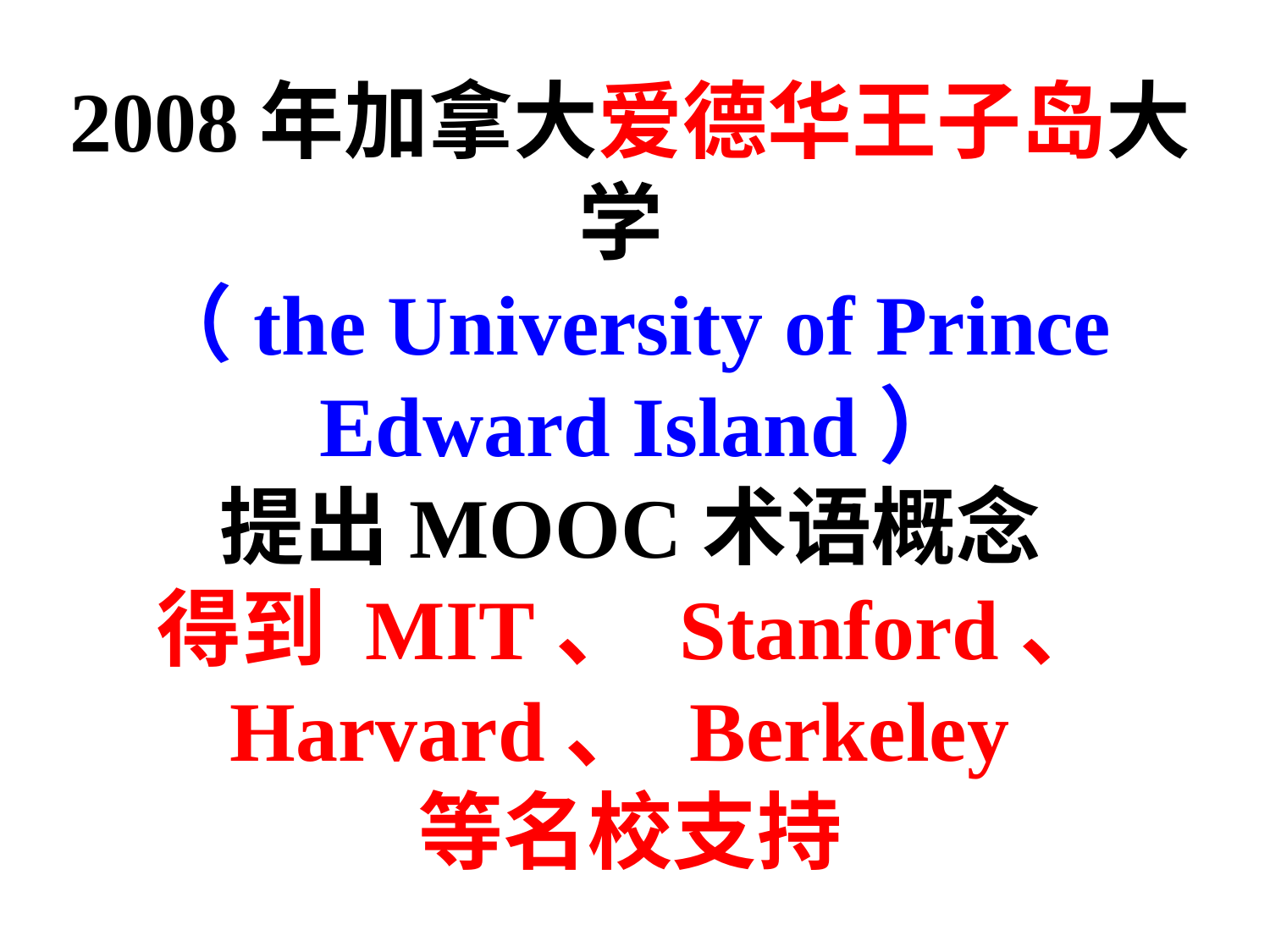

# 2008年加拿大爱德华王子岛大学 （the University of Prince Edward Island） 提出MOOC术语概念 得到 MIT、 Stanford、 Harvard、 Berkeley 等名校支持